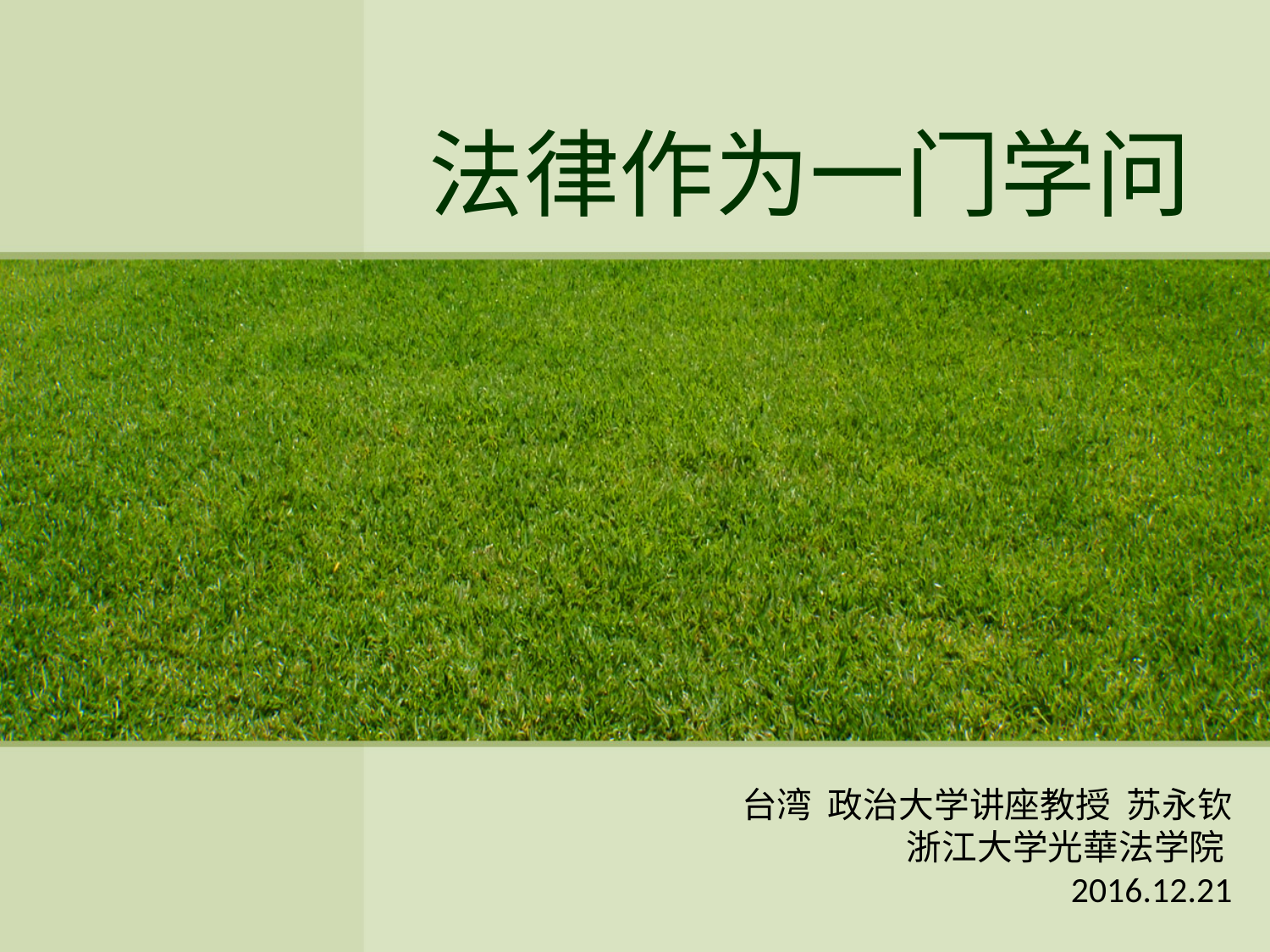

# 法律作为一门学问
台湾  政治大学讲座教授  苏永钦
浙江大学光華法学院
2016.12.21